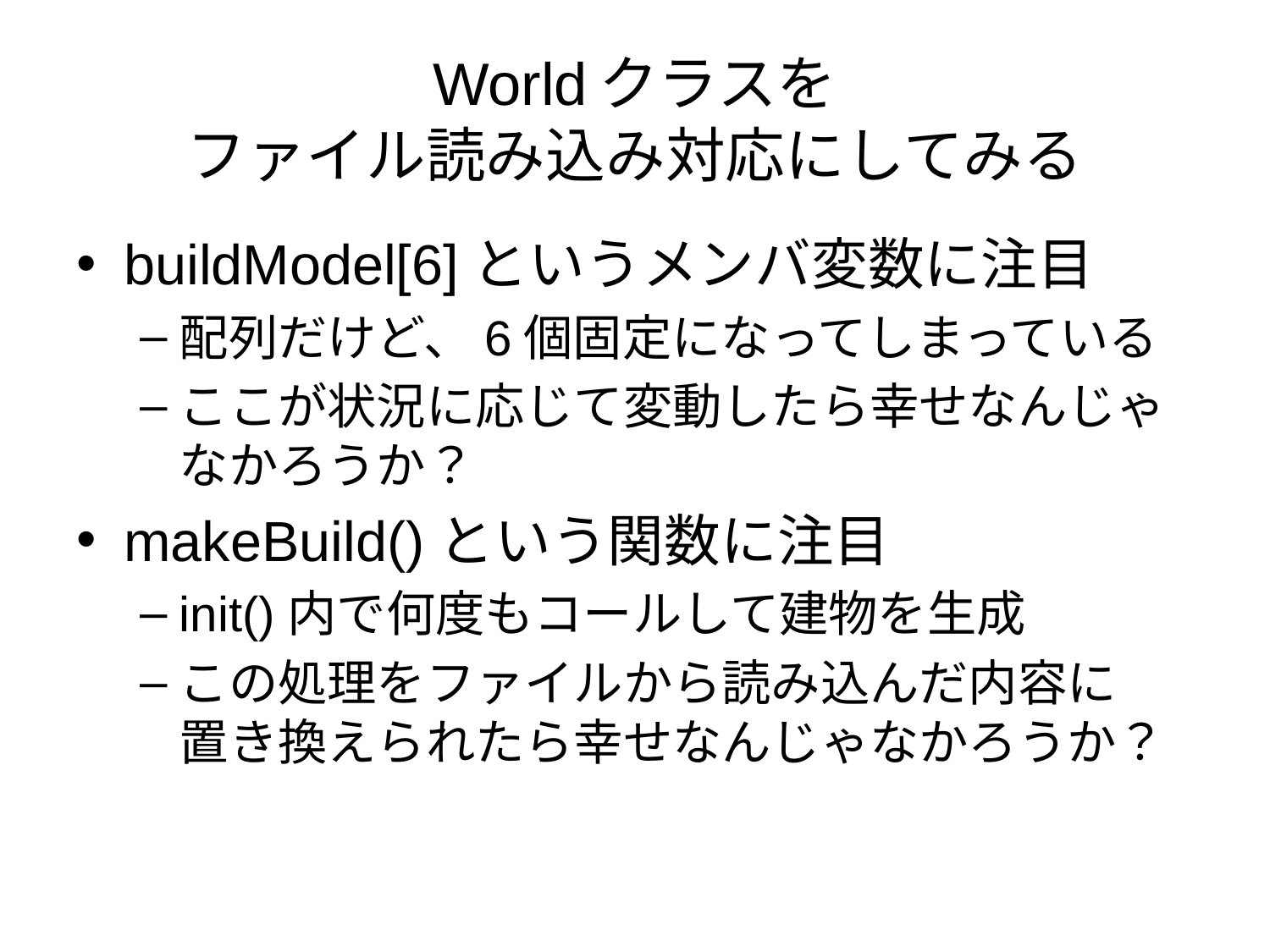

# Worldクラスを ファイル読み込み対応にしてみる
buildModel[6]というメンバ変数に注目
配列だけど、6個固定になってしまっている
ここが状況に応じて変動したら幸せなんじゃなかろうか？
makeBuild()という関数に注目
init()内で何度もコールして建物を生成
この処理をファイルから読み込んだ内容に
置き換えられたら幸せなんじゃなかろうか？